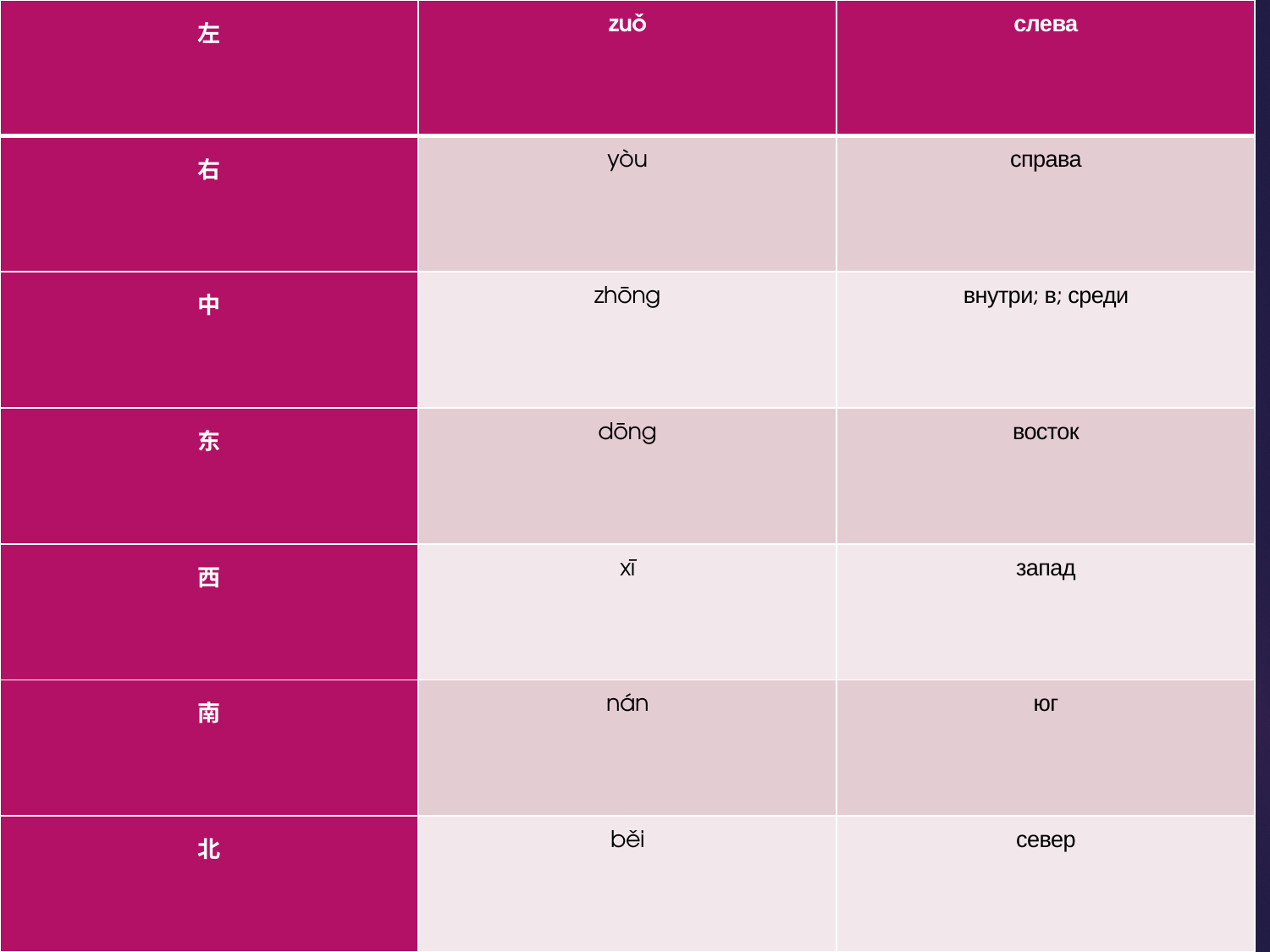

| 左 | zuǒ | слева |
| --- | --- | --- |
| 右 | yòu | справа |
| 中 | zhōng | внутри; в; среди |
| 东 | dōng | восток |
| 西 | xī | запад |
| 南 | nán | юг |
| 北 | běi | север |